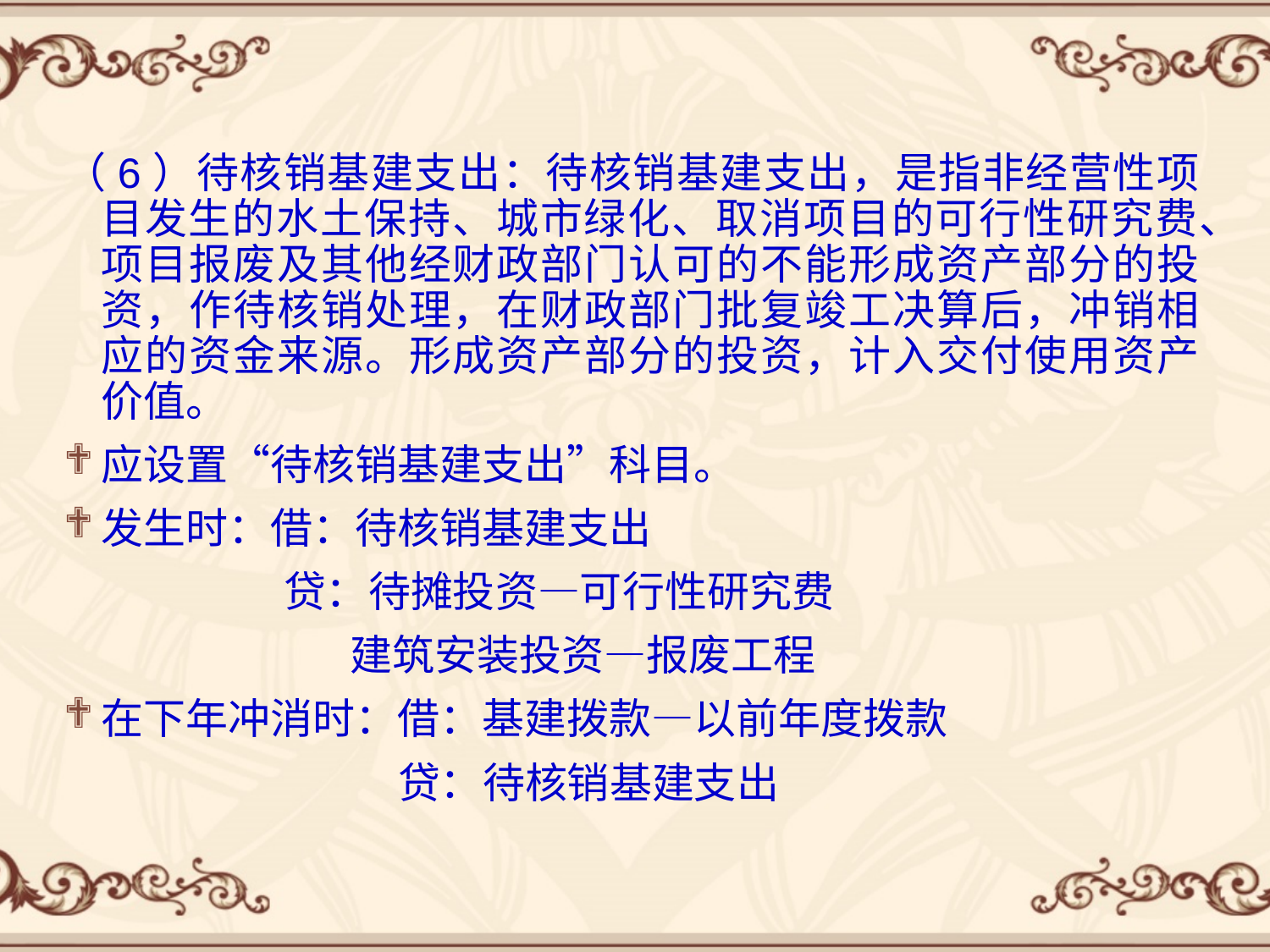

（6）待核销基建支出：待核销基建支出，是指非经营性项目发生的水土保持、城市绿化、取消项目的可行性研究费、项目报废及其他经财政部门认可的不能形成资产部分的投资，作待核销处理，在财政部门批复竣工决算后，冲销相应的资金来源。形成资产部分的投资，计入交付使用资产价值。
应设置“待核销基建支出”科目。
发生时：借：待核销基建支出
                      贷：待摊投资—可行性研究费
                             建筑安装投资—报废工程
在下年冲消时：借：基建拨款—以前年度拨款
                                  贷：待核销基建支出